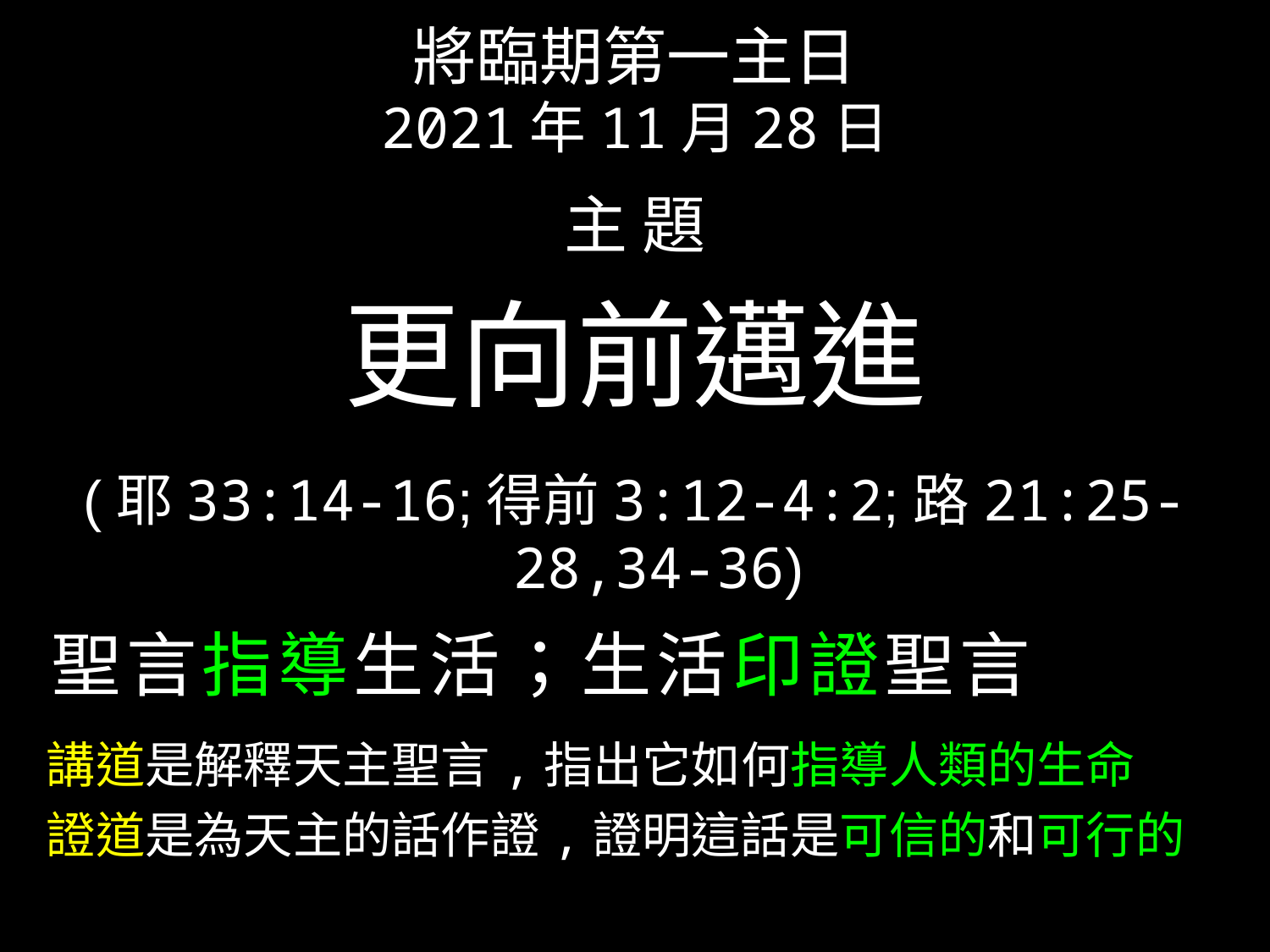

將臨期第一主日
2021年11月28日

主 題
更向前邁進
(耶33:14-16;得前3:12-4:2;路21:25-28,34-36)
 聖言指導生活；生活印證聖言
  講道是解釋天主聖言,指出它如何指導人類的生命
  證道是為天主的話作證,證明這話是可信的和可行的